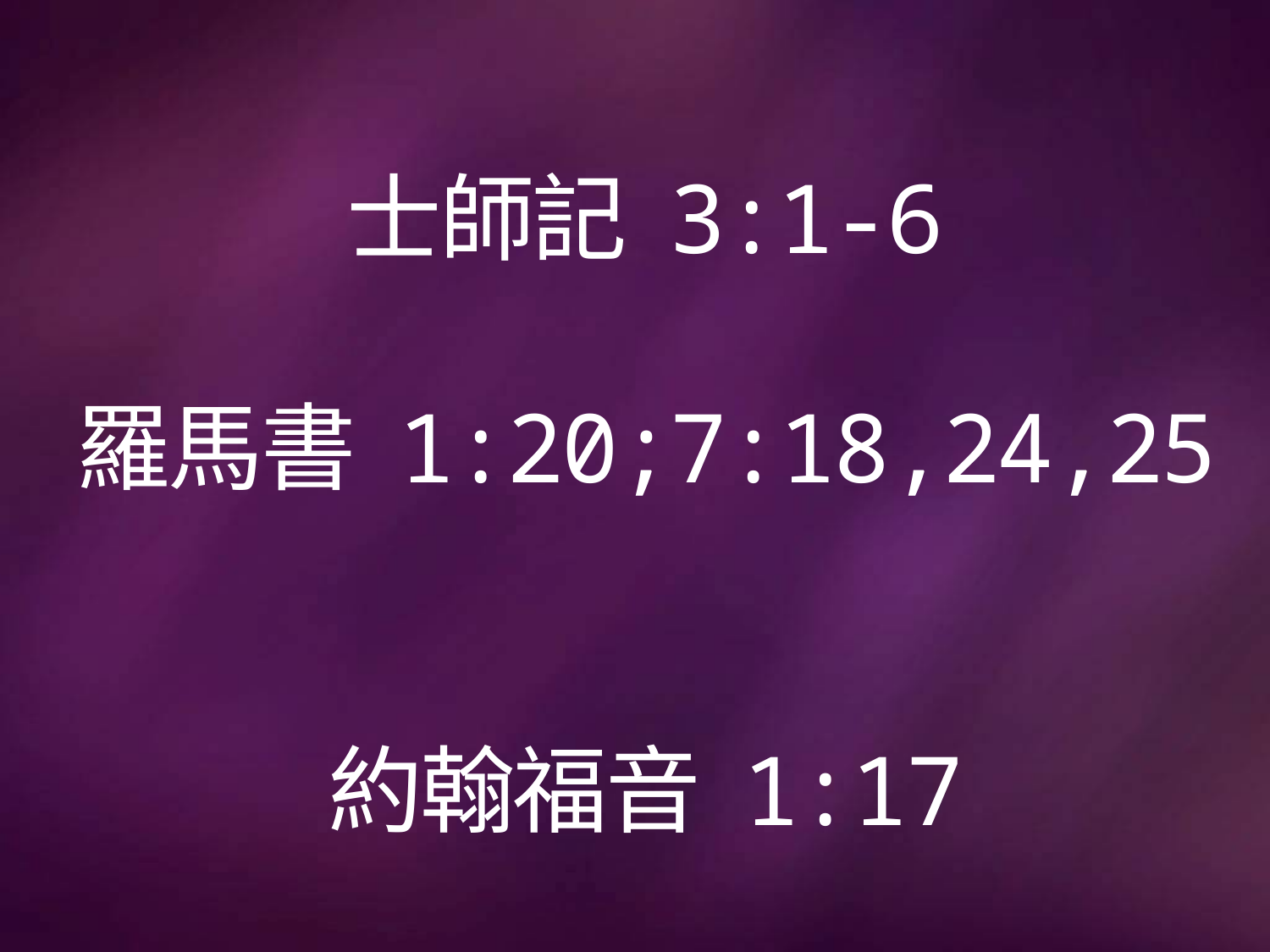

# 士師記 3:1-6 羅馬書 1:20;7:18,24,25 約翰福音 1:17